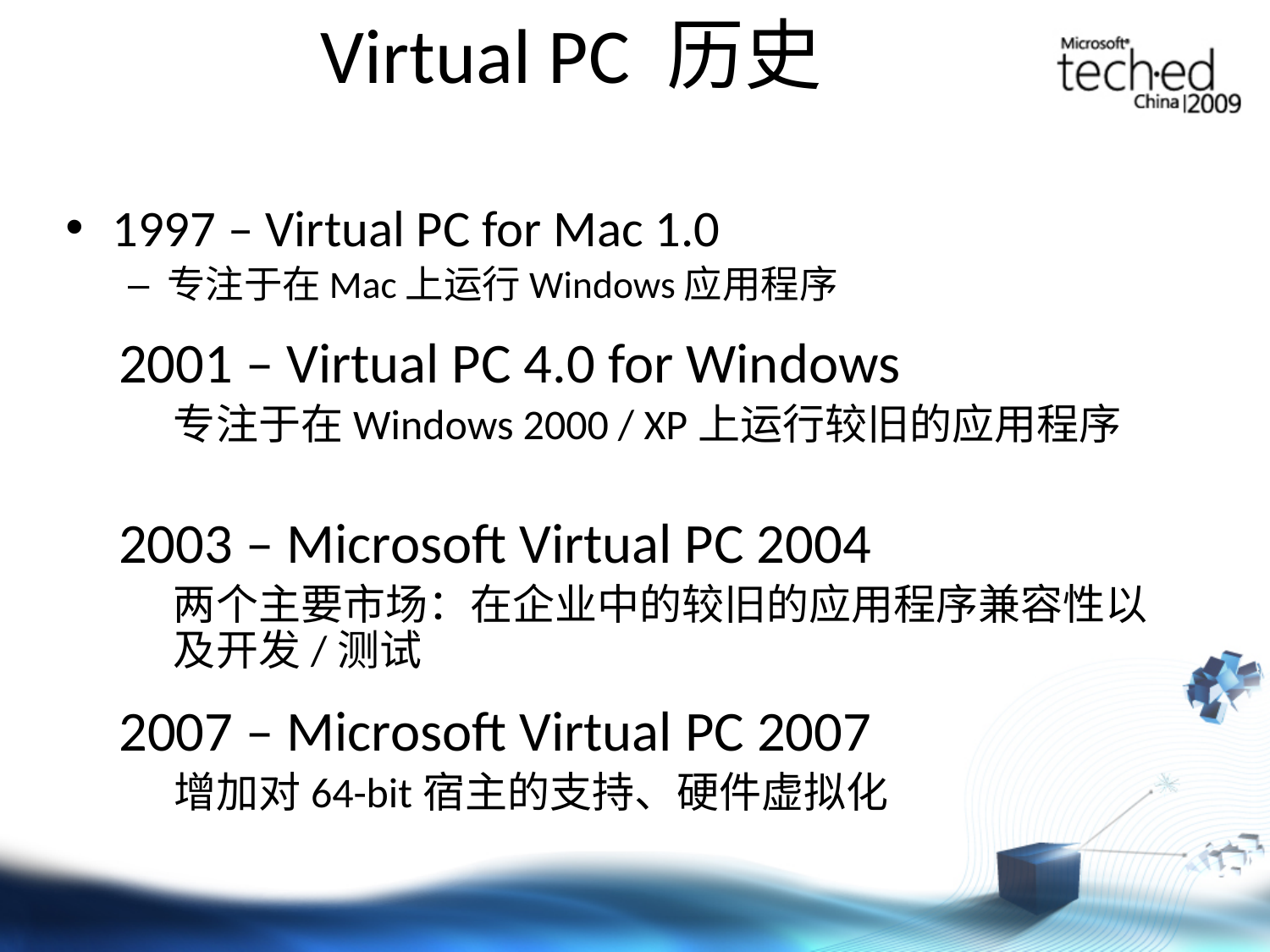

# Virtual PC 历史
1997 – Virtual PC for Mac 1.0
专注于在Mac上运行Windows应用程序
2001 – Virtual PC 4.0 for Windows
专注于在Windows 2000 / XP上运行较旧的应用程序
2003 – Microsoft Virtual PC 2004
两个主要市场：在企业中的较旧的应用程序兼容性以及开发/测试
2007 – Microsoft Virtual PC 2007
增加对64-bit宿主的支持、硬件虚拟化